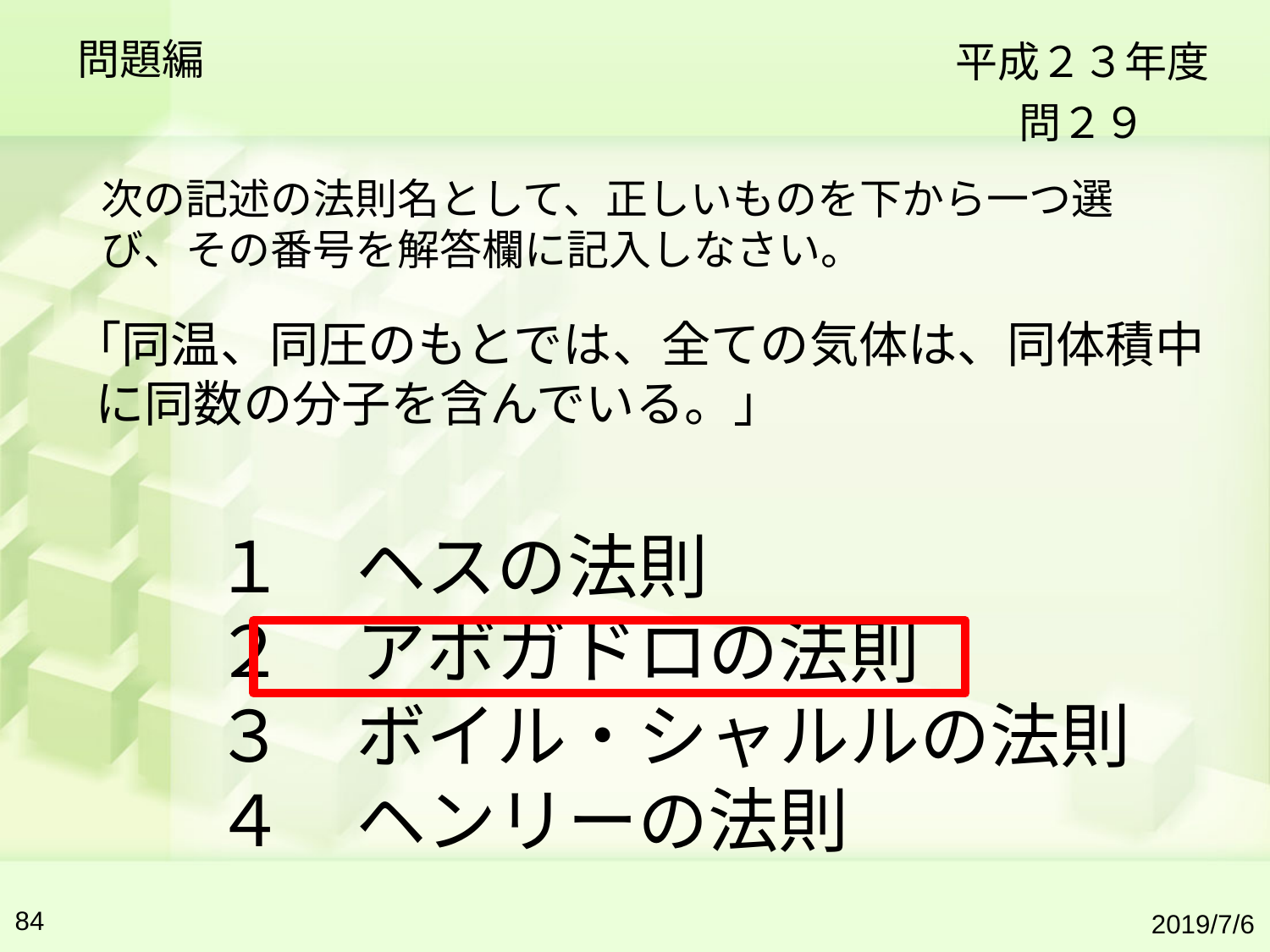

問題編
平成２３年度
問２９
次の記述の法則名として、正しいものを下から一つ選び、その番号を解答欄に記入しなさい。
「同温、同圧のもとでは、全ての気体は、同体積中
 に同数の分子を含んでいる。」
１　ヘスの法則
２　アボガドロの法則
３　ボイル・シャルルの法則
４　ヘンリーの法則

84
2019/7/6